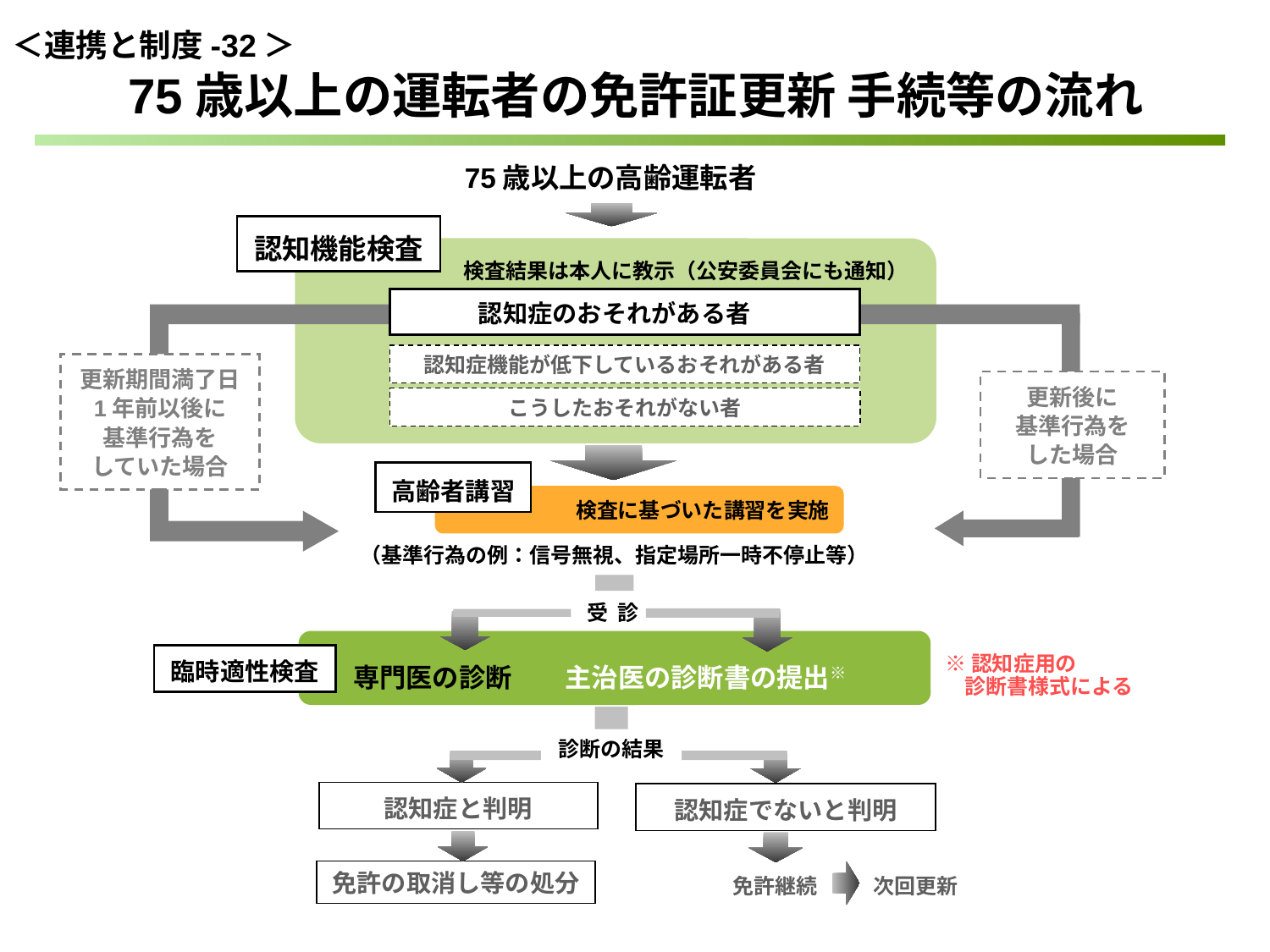

＜連携と制度-32＞
75歳以上の運転者の免許証更新 手続等の流れ

75歳以上の高齢運転者

認知機能検査
　　　　   　検査結果は本人に教示（公安委員会にも通知）

認知症のおそれがある者

認知症機能が低下しているおそれがある者
更新期間満了日 1年前以後に
基準行為を
していた場合
更新後に
基準行為を
した場合
こうしたおそれがない者

高齢者講習
　　　　　　検査に基づいた講習を実施
（基準行為の例：信号無視、指定場所一時不停止等）

受  診

     専門医の診断         主治医の診断書の提出※
※認知症用の
   診断書様式による
臨時適性検査

診断の結果

認知症と判明
認知症でないと判明

免許の取消し等の処分

免許継続
次回更新